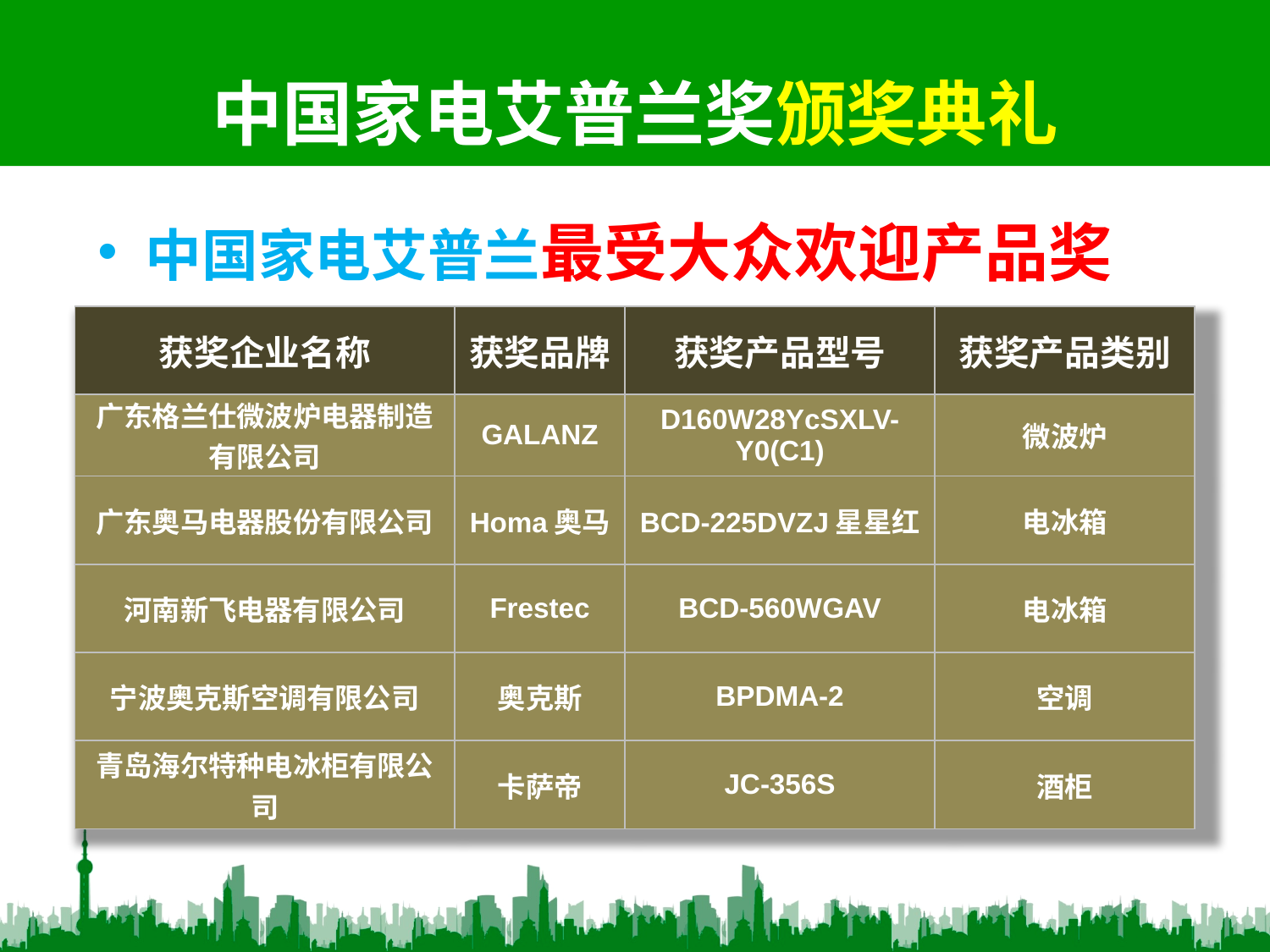

# 中国家电艾普兰奖颁奖典礼
中国家电艾普兰最受大众欢迎产品奖
| 获奖企业名称 | 获奖品牌 | 获奖产品型号 | 获奖产品类别 |
| --- | --- | --- | --- |
| 广东格兰仕微波炉电器制造有限公司 | GALANZ | D160W28YcSXLV-Y0(C1) | 微波炉 |
| 广东奥马电器股份有限公司 | Homa奥马 | BCD-225DVZJ星星红 | 电冰箱 |
| 河南新飞电器有限公司 | Frestec | BCD-560WGAV | 电冰箱 |
| 宁波奥克斯空调有限公司 | 奥克斯 | BPDMA-2 | 空调 |
| 青岛海尔特种电冰柜有限公司 | 卡萨帝 | JC-356S | 酒柜 |